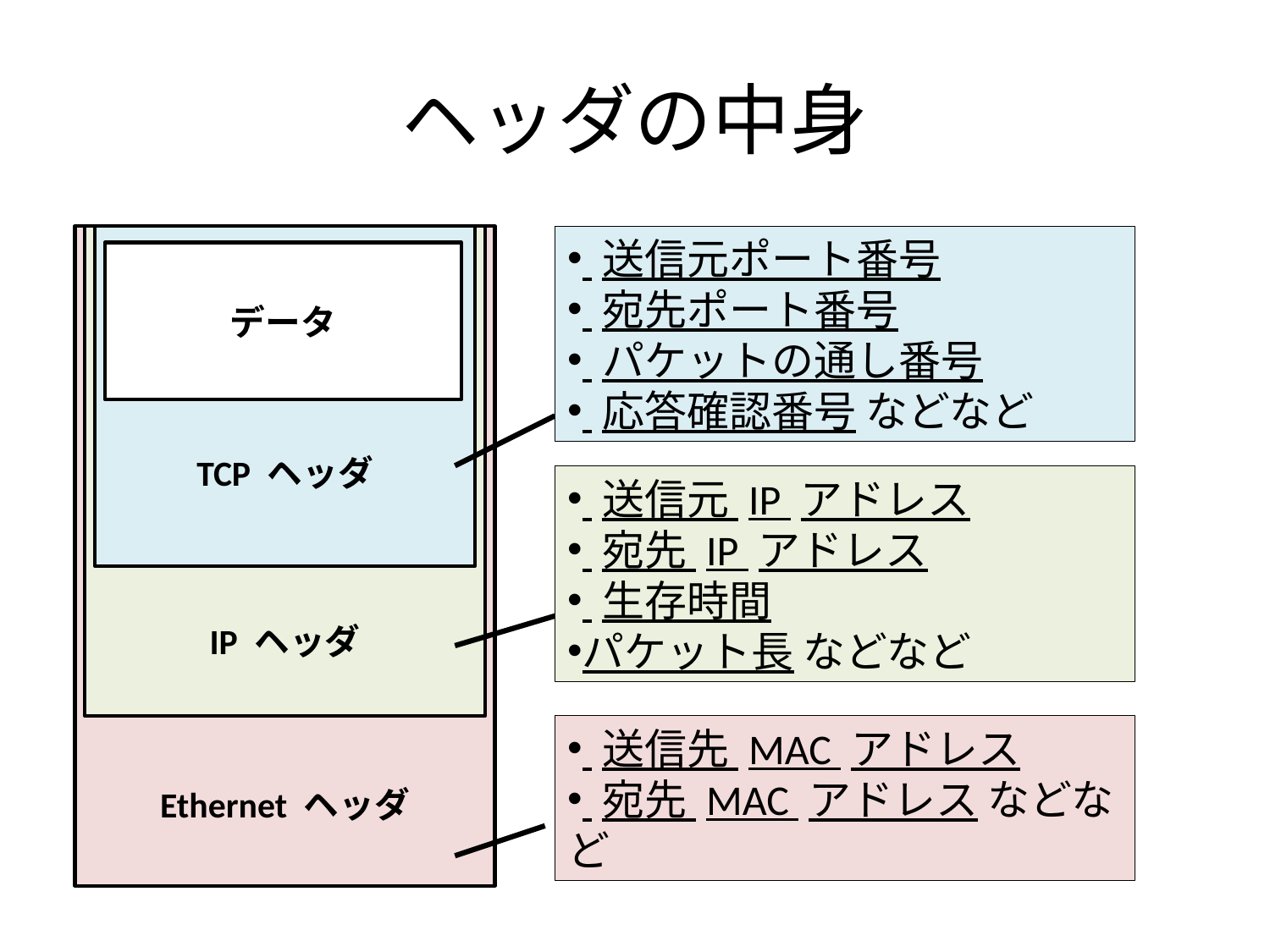

# ヘッダの中身

Ethernet ヘッダ

IP ヘッダ

TCP ヘッダ
データ
 送信元ポート番号
 宛先ポート番号
 パケットの通し番号
 応答確認番号 などなど
 送信元 IP アドレス
 宛先 IP アドレス
 生存時間
パケット長 などなど
 送信先 MAC アドレス
 宛先 MAC アドレス などなど